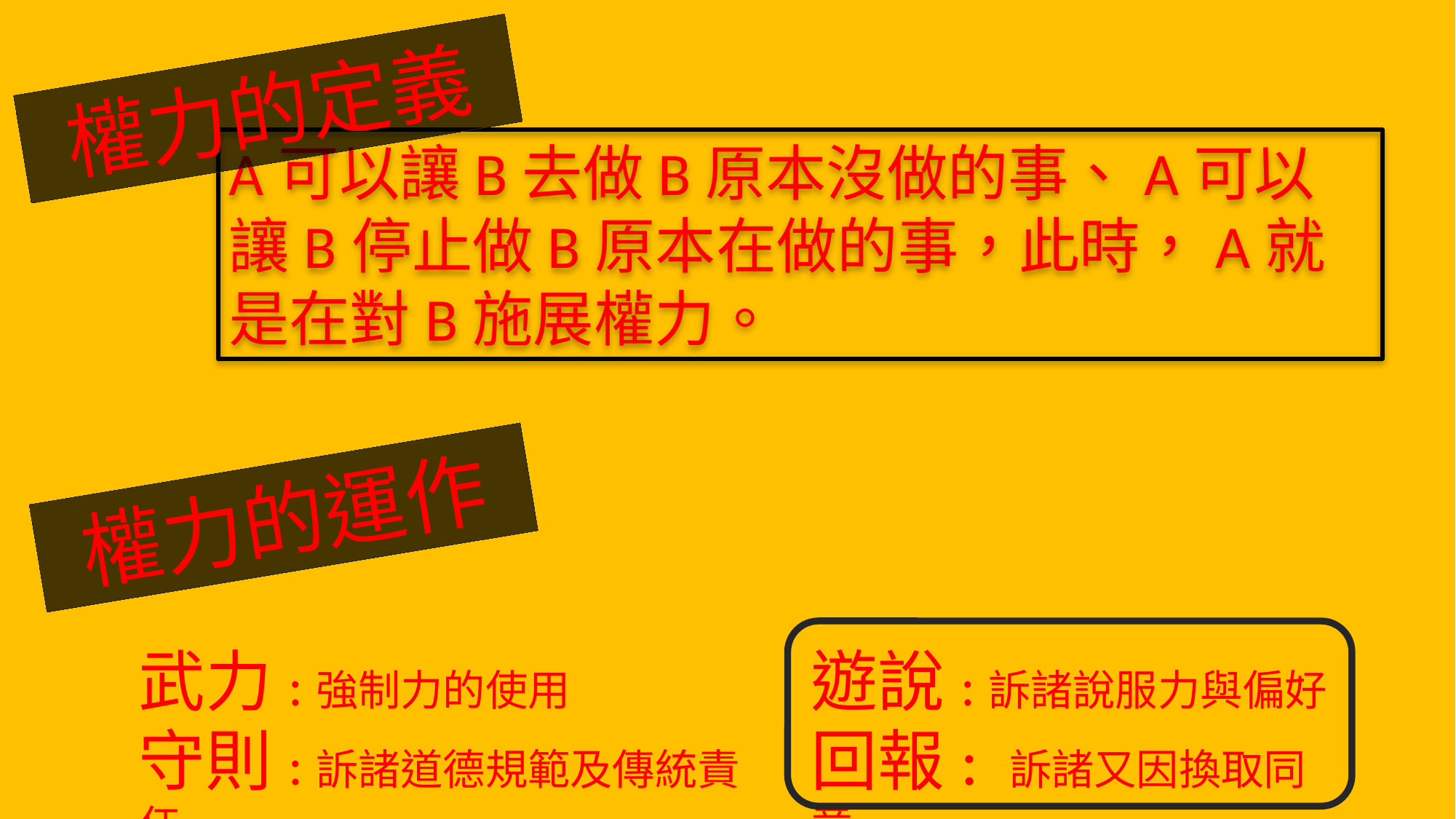

權力的定義
A可以讓B去做B原本沒做的事、A可以讓B停止做B原本在做的事，此時，A就是在對B施展權力。
權力的運作

武力:強制力的使用
守則:訴諸道德規範及傳統責任
遊說:訴諸說服力與偏好
回報: 訴諸又因換取同意